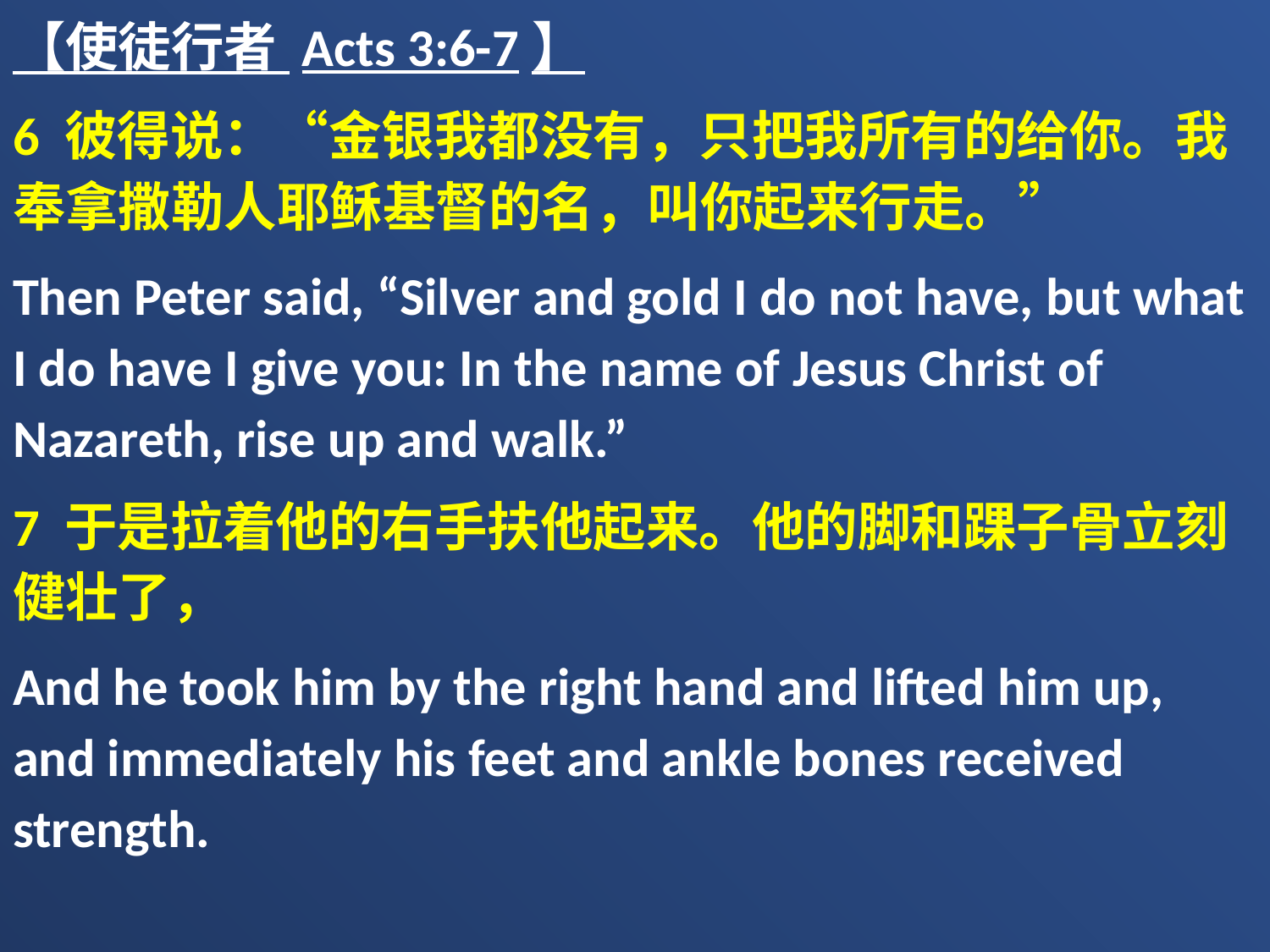

【使徒行者 Acts 3:6-7】
6 彼得说：“金银我都没有，只把我所有的给你。我奉拿撒勒人耶稣基督的名，叫你起来行走。”
Then Peter said, “Silver and gold I do not have, but what I do have I give you: In the name of Jesus Christ of Nazareth, rise up and walk.”
7 于是拉着他的右手扶他起来。他的脚和踝子骨立刻健壮了，
And he took him by the right hand and lifted him up, and immediately his feet and ankle bones received strength.